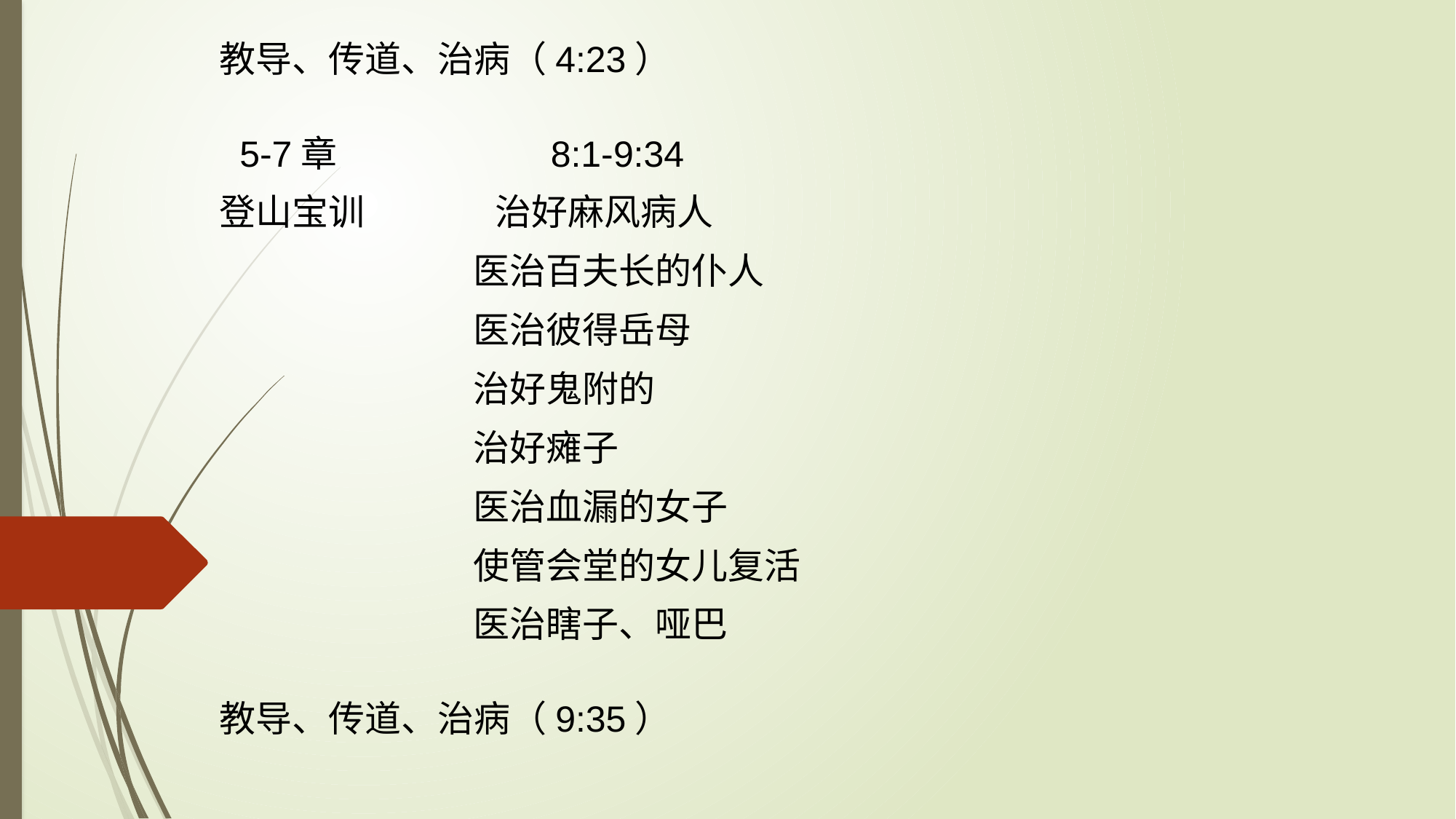

教导、传道、治病（4:23）

  5-7章                         8:1-9:34
登山宝训                治好麻风病人
                              医治百夫长的仆人
                              医治彼得岳母
                              治好鬼附的
                              治好瘫子
                              医治血漏的女子
                              使管会堂的女儿复活
                              医治瞎子、哑巴

教导、传道、治病（9:35）